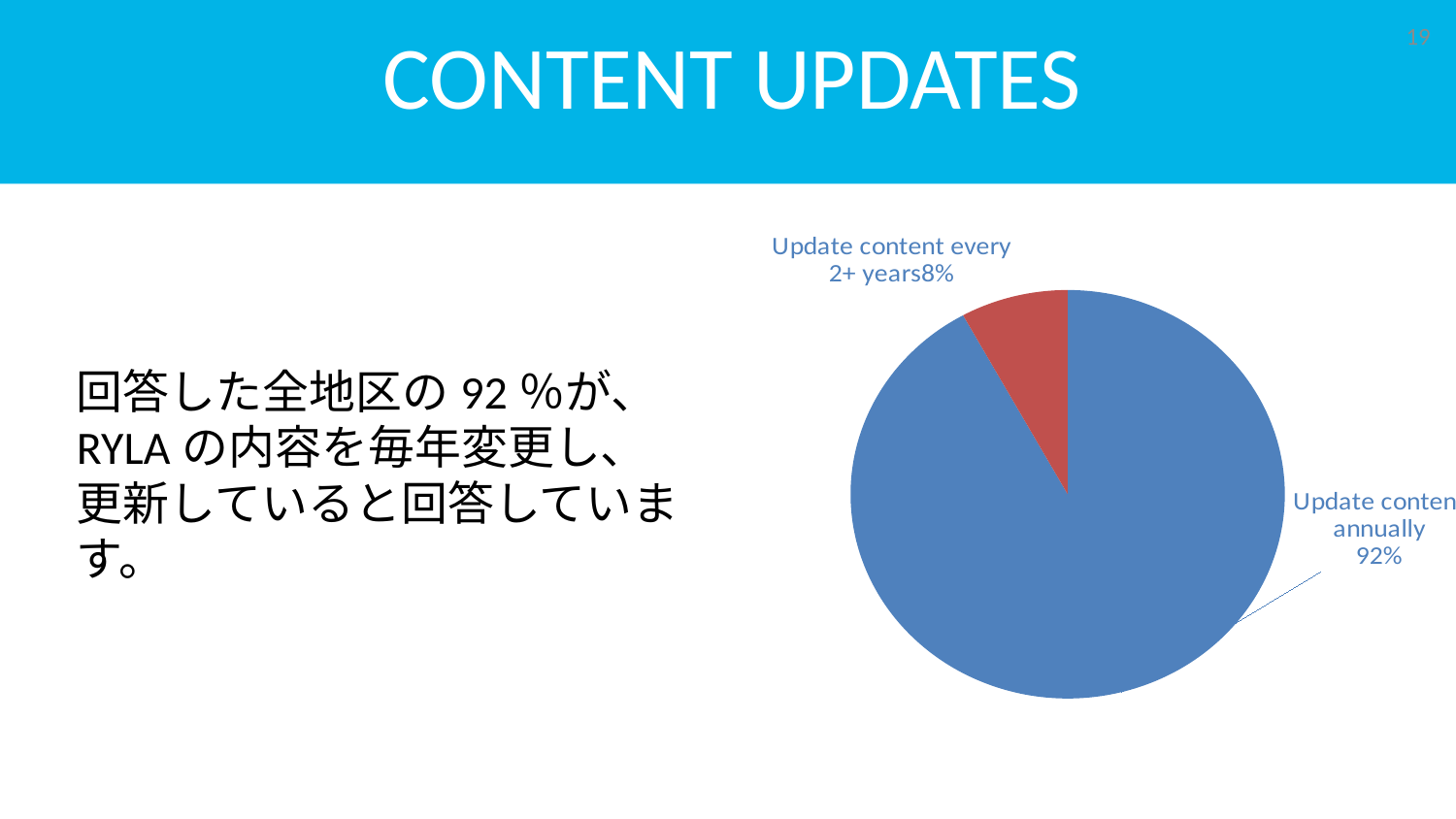

# Content updates
19

### Chart

| Category | Column1 |
|---|---|
| Update content annually | 92.0 |
| Update content every 2+ years | 8.0 |
回答した全地区の92％が、RYLAの内容を毎年変更し、更新していると回答しています。